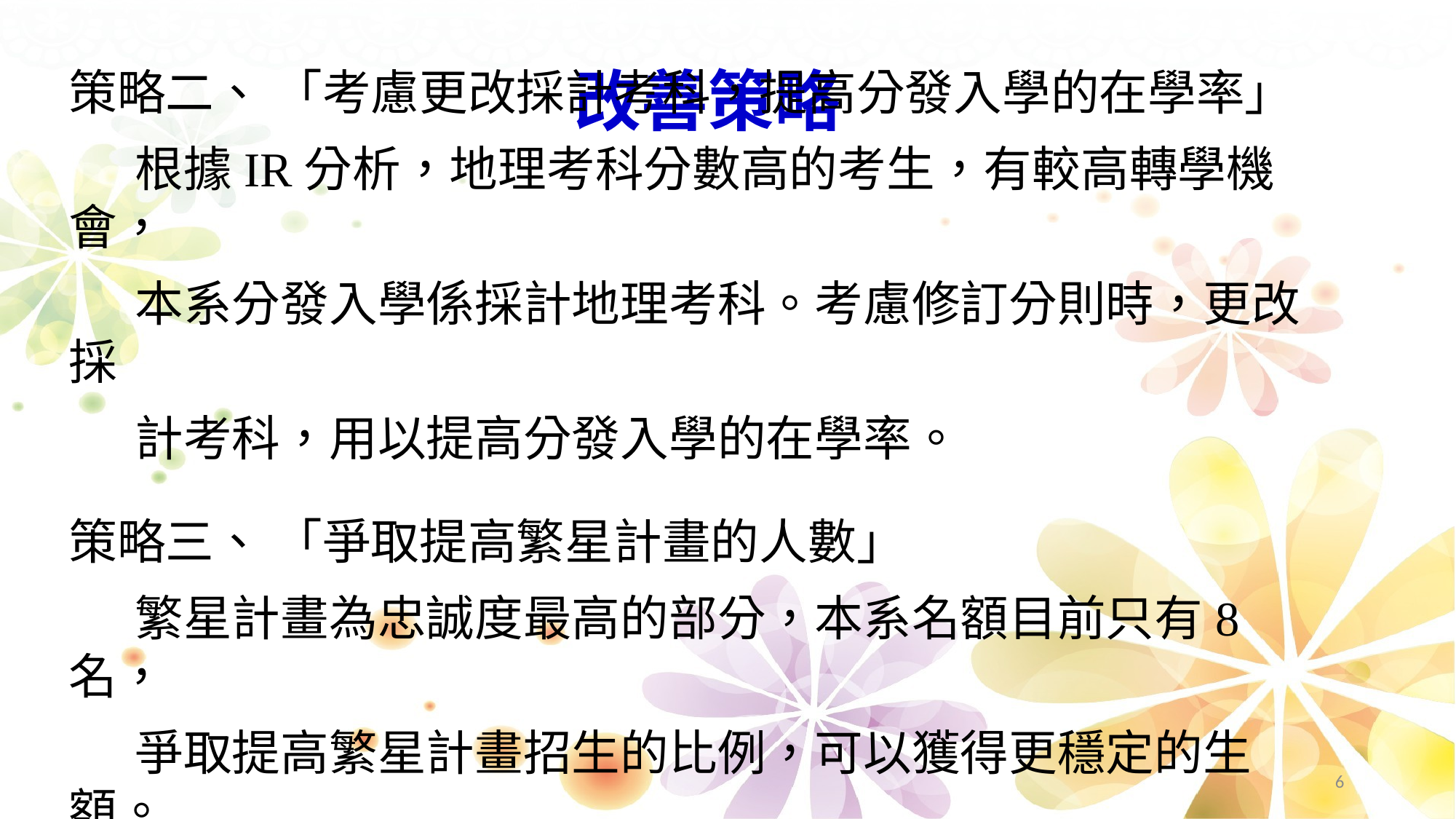

改善策略
策略二、 「考慮更改採計考科，提高分發入學的在學率」
     根據IR分析，地理考科分數高的考生，有較高轉學機會，
     本系分發入學係採計地理考科。考慮修訂分則時，更改採
     計考科，用以提高分發入學的在學率。
策略三、 「爭取提高繁星計畫的人數」
     繁星計畫為忠誠度最高的部分，本系名額目前只有8名，
     爭取提高繁星計畫招生的比例，可以獲得更穩定的生額。

6